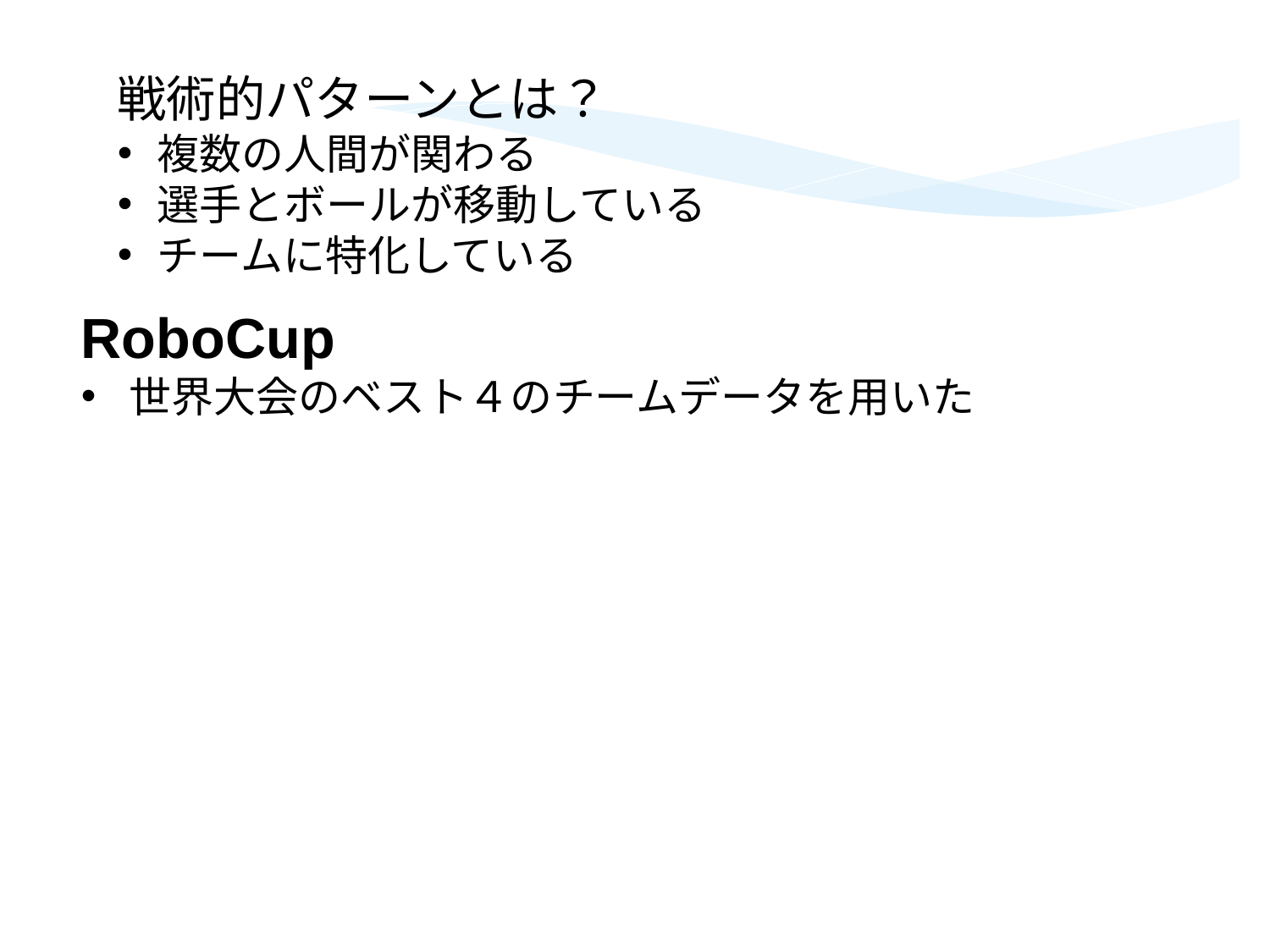

戦術的パターンとは？
複数の人間が関わる
選手とボールが移動している
チームに特化している
RoboCup
世界大会のベスト４のチームデータを用いた